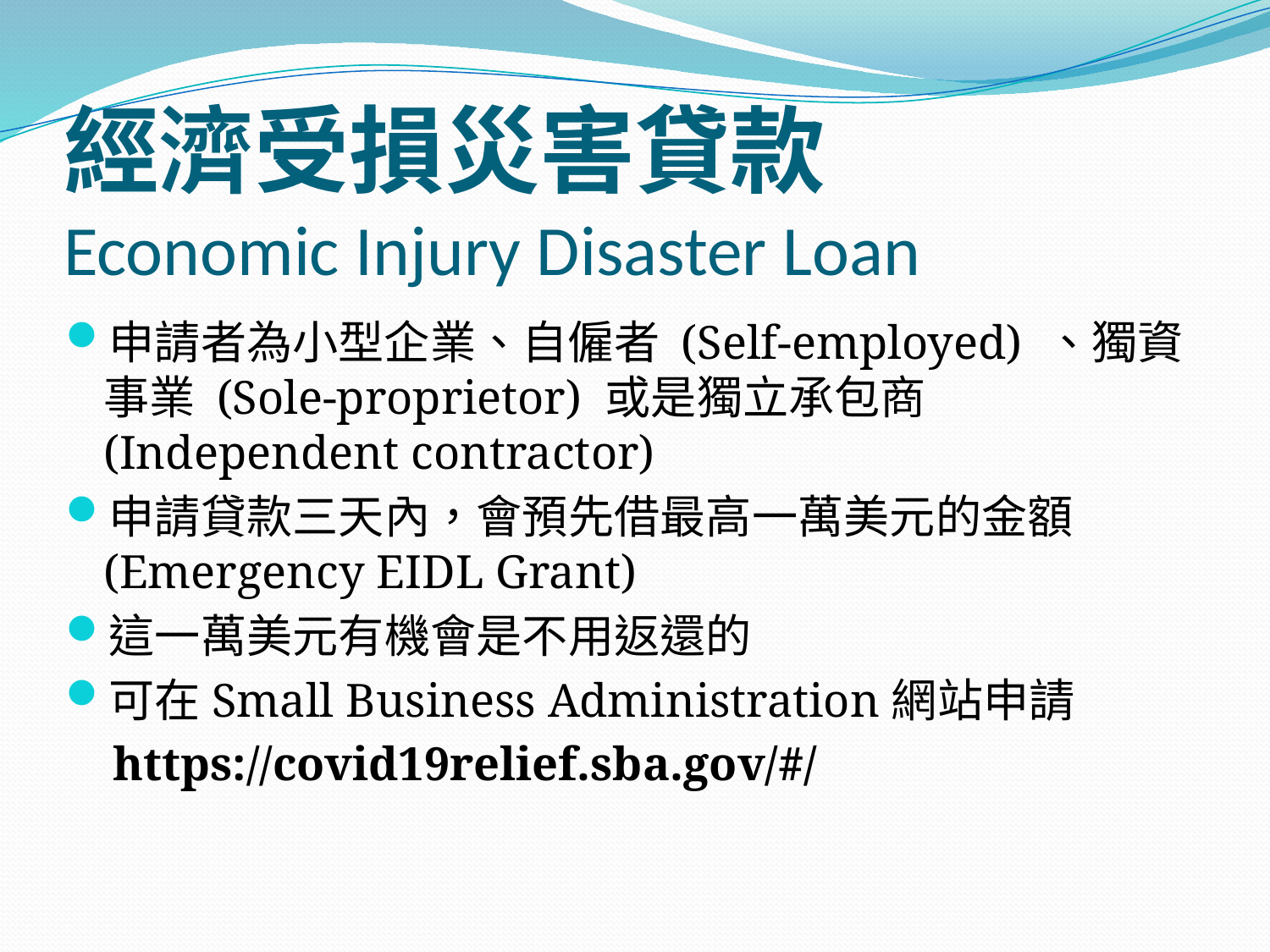

# 經濟受損災害貸款 Economic Injury Disaster Loan
申請者為小型企業、自僱者 (Self-employed) 、獨資事業 (Sole-proprietor) 或是獨立承包商 (Independent contractor)
申請貸款三天內，會預先借最高一萬美元的金額 (Emergency EIDL Grant)
這一萬美元有機會是不用返還的
可在Small Business Administration網站申請
    https://covid19relief.sba.gov/#/